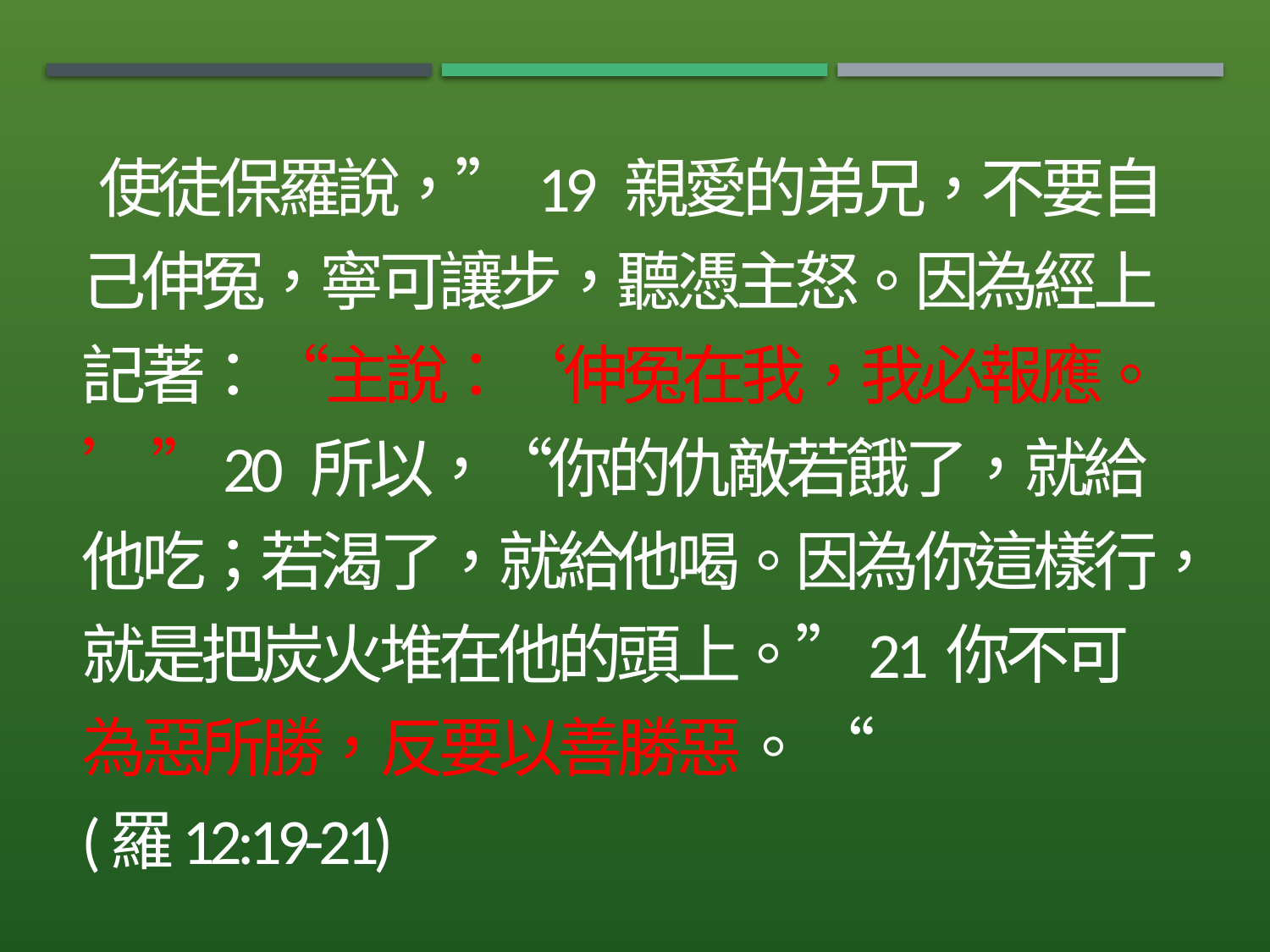

使徒保羅說，” 19  親愛的弟兄，不要自己伸冤，寧可讓步，聽憑主怒。因為經上記著：“主說：‘伸冤在我，我必報應。’ ”20  所以，“你的仇敵若餓了，就給他吃；若渴了，就給他喝。因為你這樣行，就是把炭火堆在他的頭上。”21 你不可為惡所勝，反要以善勝惡。 “
(羅12:19-21)